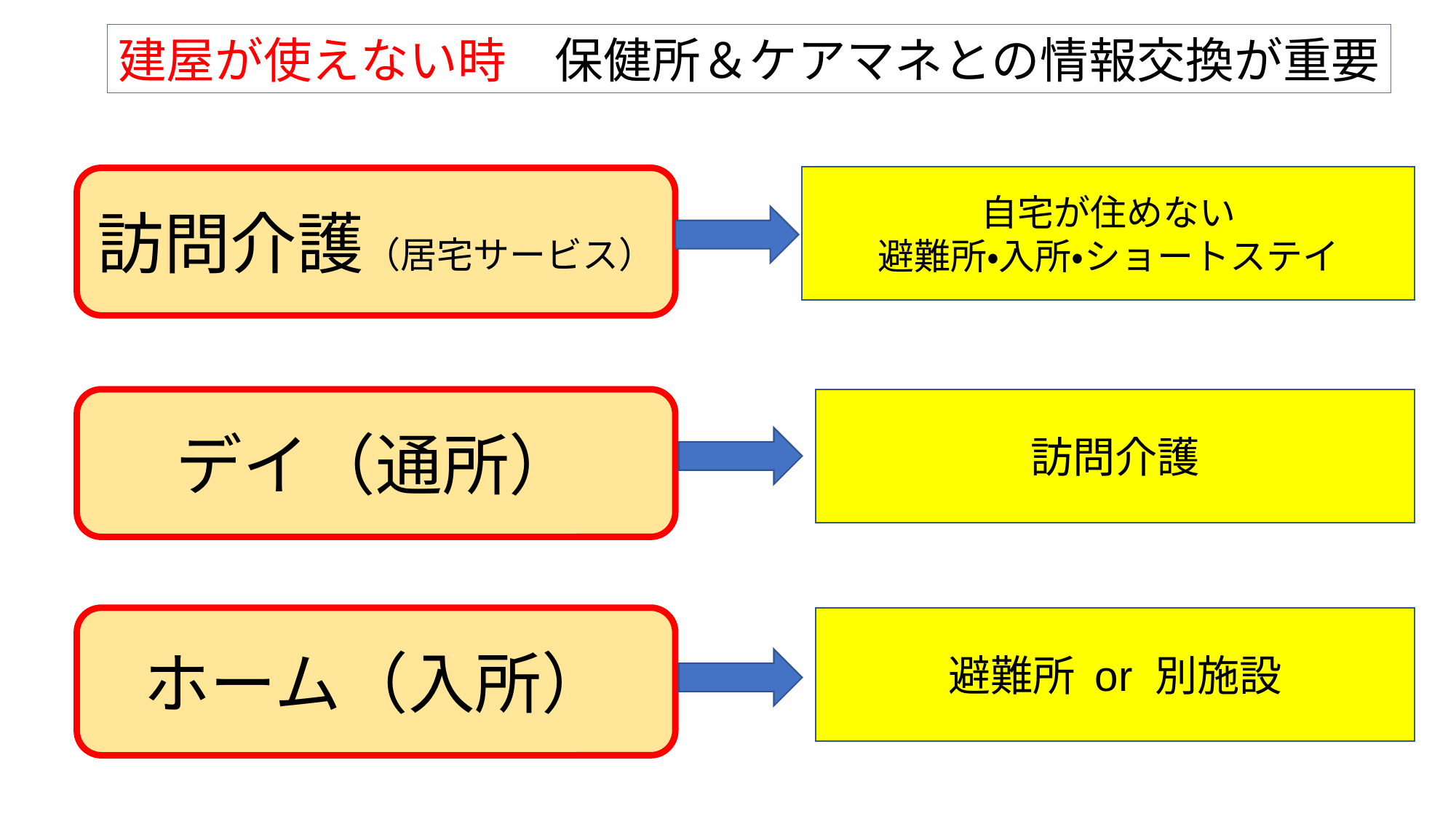

建屋が使えない時　保健所＆ケアマネとの情報交換が重要
自宅が住めない
避難所・入所・ショートステイ
訪問介護（居宅サービス）

デイ（通所）
訪問介護

ホーム（入所）
避難所 or 別施設